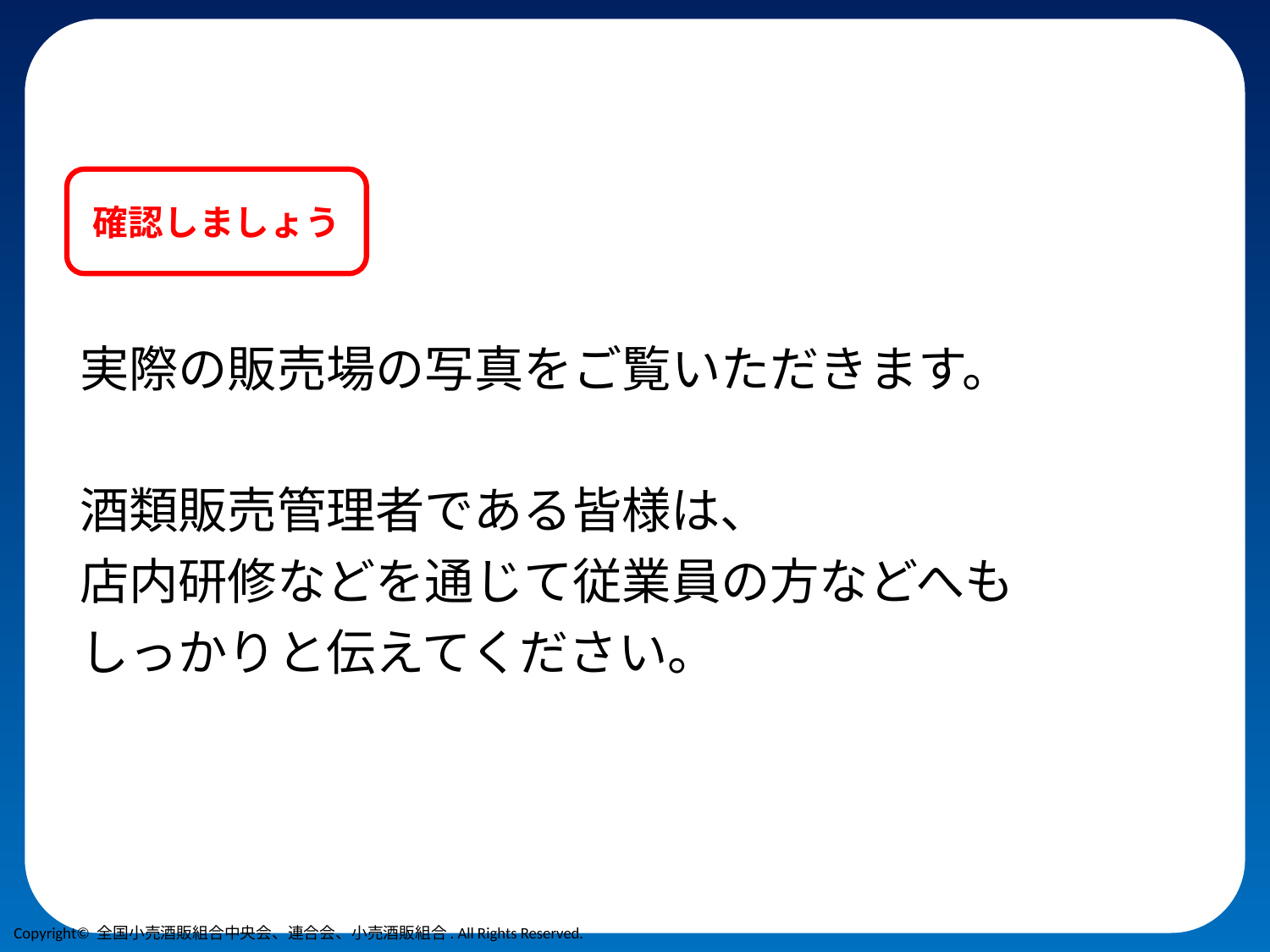

確認しましょう
実際の販売場の写真をご覧いただきます。

酒類販売管理者である皆様は、
店内研修などを通じて従業員の方などへも
しっかりと伝えてください。
Copyright© 全国小売酒販組合中央会、連合会、小売酒販組合. All Rights Reserved.